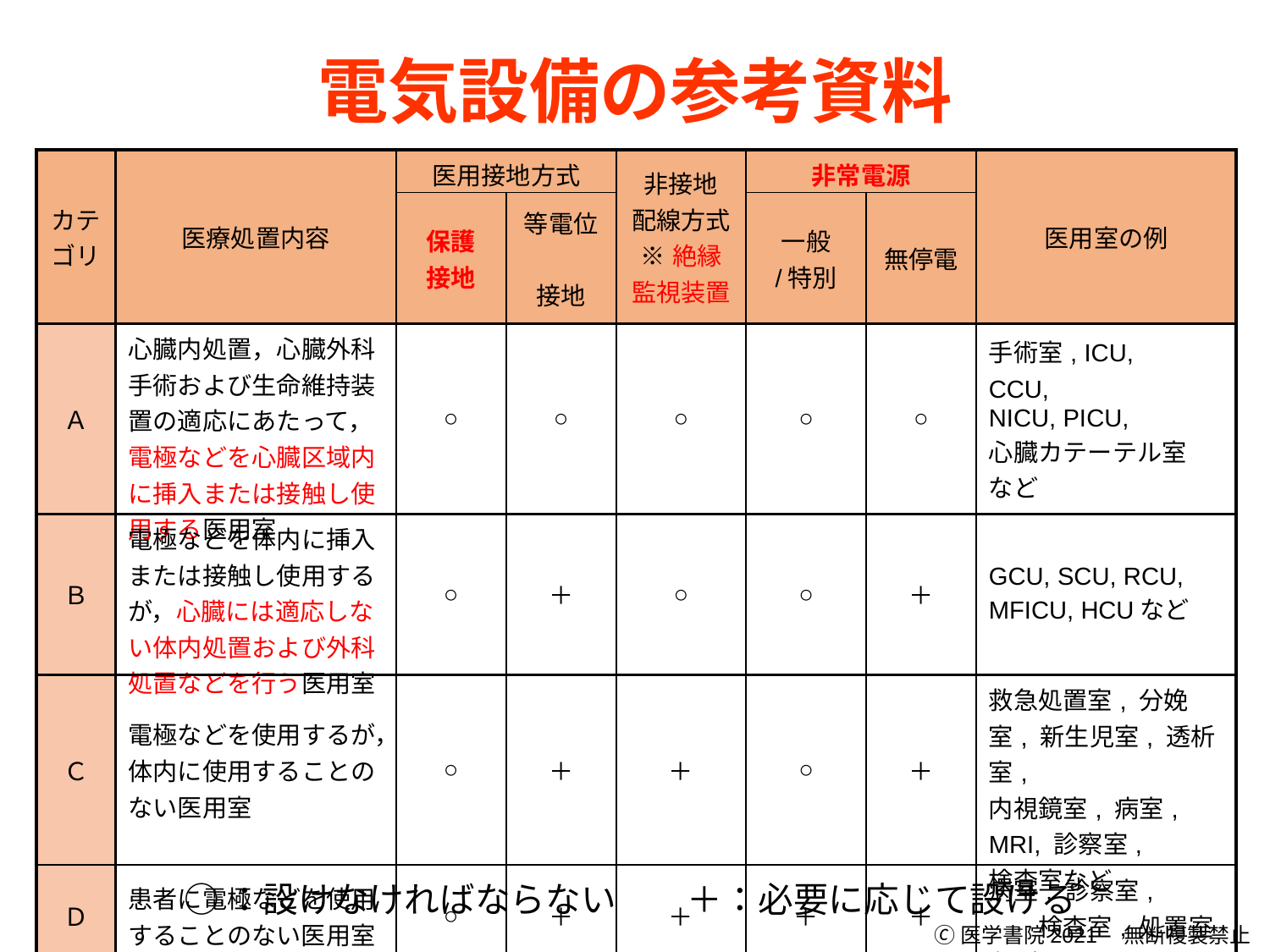

電気設備の参考資料
| カテゴリ | 医療処置内容 | 医用接地方式 |  | 非接地 配線方式 ※絶縁監視装置 | 非常電源 |  | 医用室の例 |
| --- | --- | --- | --- | --- | --- | --- | --- |
|  |  | 保護 接地 | 等電位　 接地 |  | 一般 /特別 | 無停電 |  |
| Ａ | 心臓内処置，心臓外科手術および生命維持装置の適応にあたって，電極などを心臓区域内に挿入または接触し使用する医用室 | ○ | ○ | ○ | ○ | ○ | 手術室, ICU, CCU,　　　　　NICU, PICU, 心臓カテーテル室 など |
| Ｂ | 電極などを体内に挿入または接触し使用するが，心臓には適応しない体内処置および外科処置などを行う医用室 | ○ | ＋ | ○ | ○ | ＋ | GCU, SCU, RCU, MFICU, HCUなど |
| Ｃ | 電極などを使用するが，体内に使用することのない医用室 | ○ | ＋ | ＋ | ○ | ＋ | 救急処置室, 分娩室, 新生児室, 透析室, 内視鏡室, 病室, MRI, 診察室, 検査室など |
| Ｄ | 患者に電極などを使用することのない医用室 | ○ | ＋ | ＋ | ＋ | ＋ | 病室, 診察室, 　　　　検査室, 処置室など |
○：設けなければならない　　＋：必要に応じて設ける
🄫医学書院2021　無断複製禁止